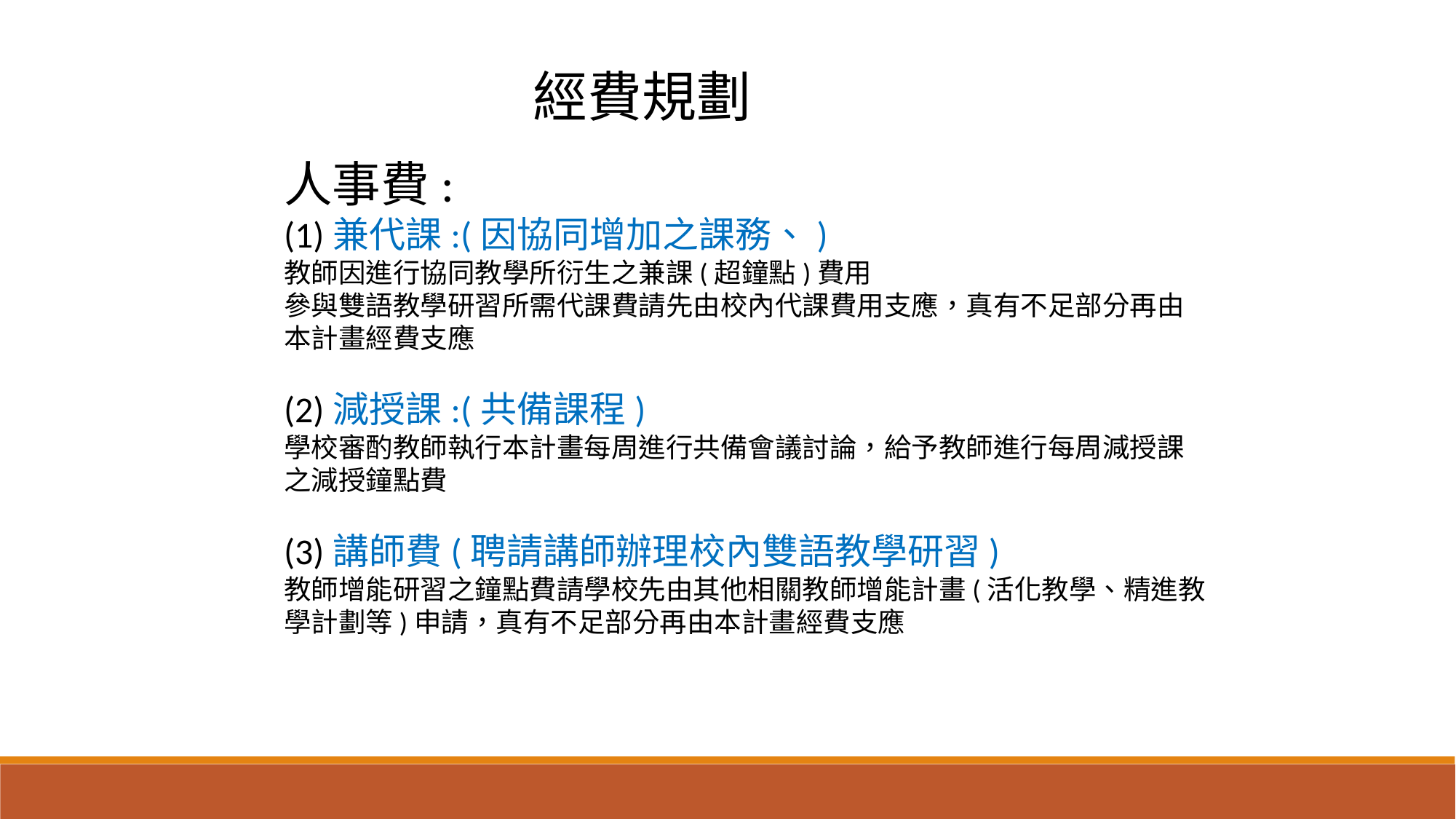

經費規劃
人事費:
(1)兼代課:(因協同增加之課務、)
教師因進行協同教學所衍生之兼課(超鐘點)費用
參與雙語教學研習所需代課費請先由校內代課費用支應，真有不足部分再由本計畫經費支應

(2)減授課:(共備課程)
學校審酌教師執行本計畫每周進行共備會議討論，給予教師進行每周減授課之減授鐘點費

(3)講師費(聘請講師辦理校內雙語教學研習)
教師增能研習之鐘點費請學校先由其他相關教師增能計畫(活化教學、精進教學計劃等)申請，真有不足部分再由本計畫經費支應